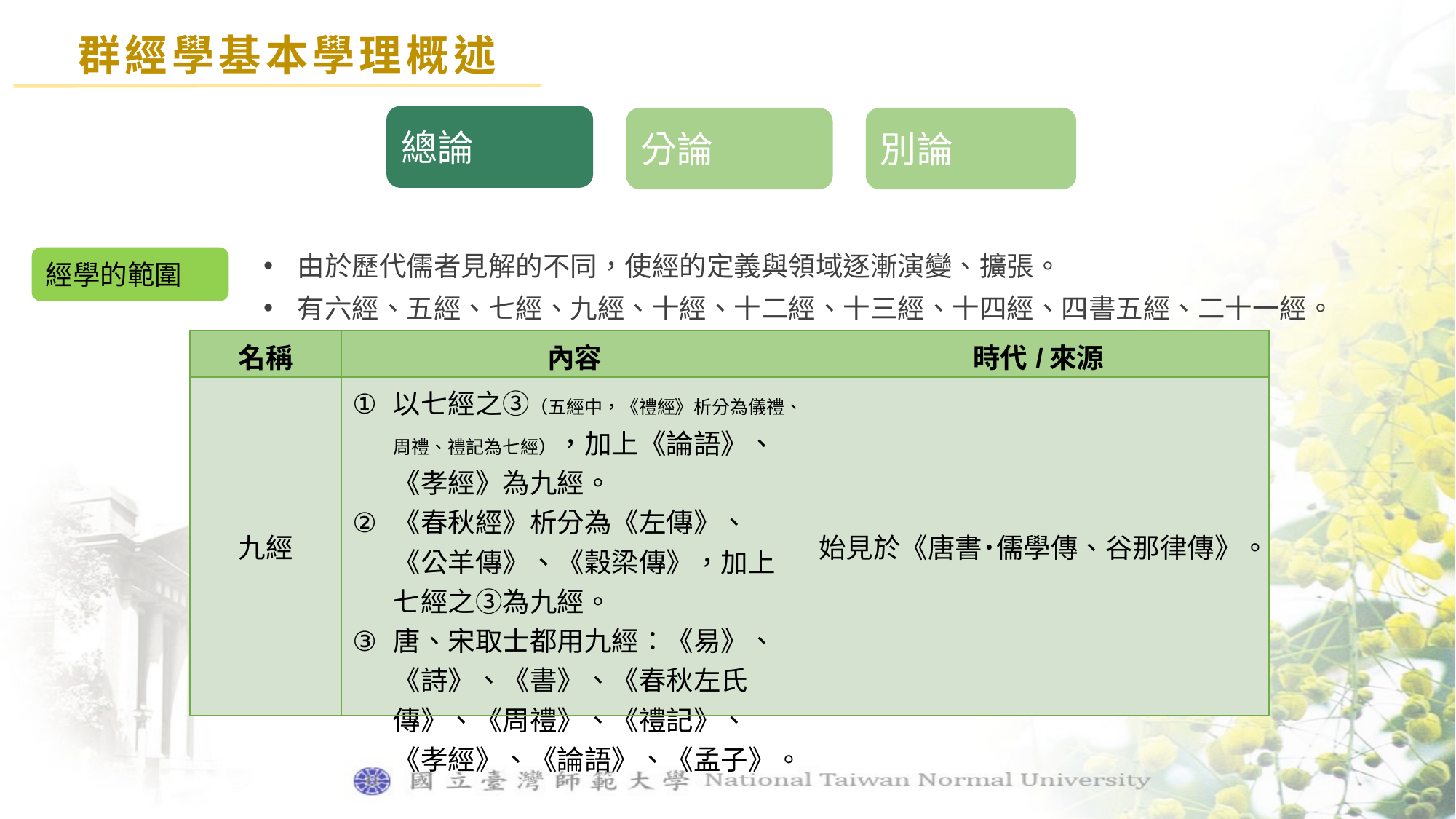

群經學基本學理概述
總論
分論
別論
由於歷代儒者見解的不同，使經的定義與領域逐漸演變、擴張。
有六經、五經、七經、九經、十經、十二經、十三經、十四經、四書五經、二十一經。
經學的範圍
| 名稱 | 內容 | 時代/來源 |
| --- | --- | --- |
| 九經 | 以七經之③（五經中，《禮經》析分為儀禮、周禮、禮記為七經），加上《論語》、《孝經》為九經。 《春秋經》析分為《左傳》、《公羊傳》、《穀梁傳》，加上七經之③為九經。 唐、宋取士都用九經：《易》、《詩》、《書》、《春秋左氏傳》、《周禮》、《禮記》、《孝經》、《論語》、《孟子》。 | 始見於《唐書˙儒學傳、谷那律傳》。 |